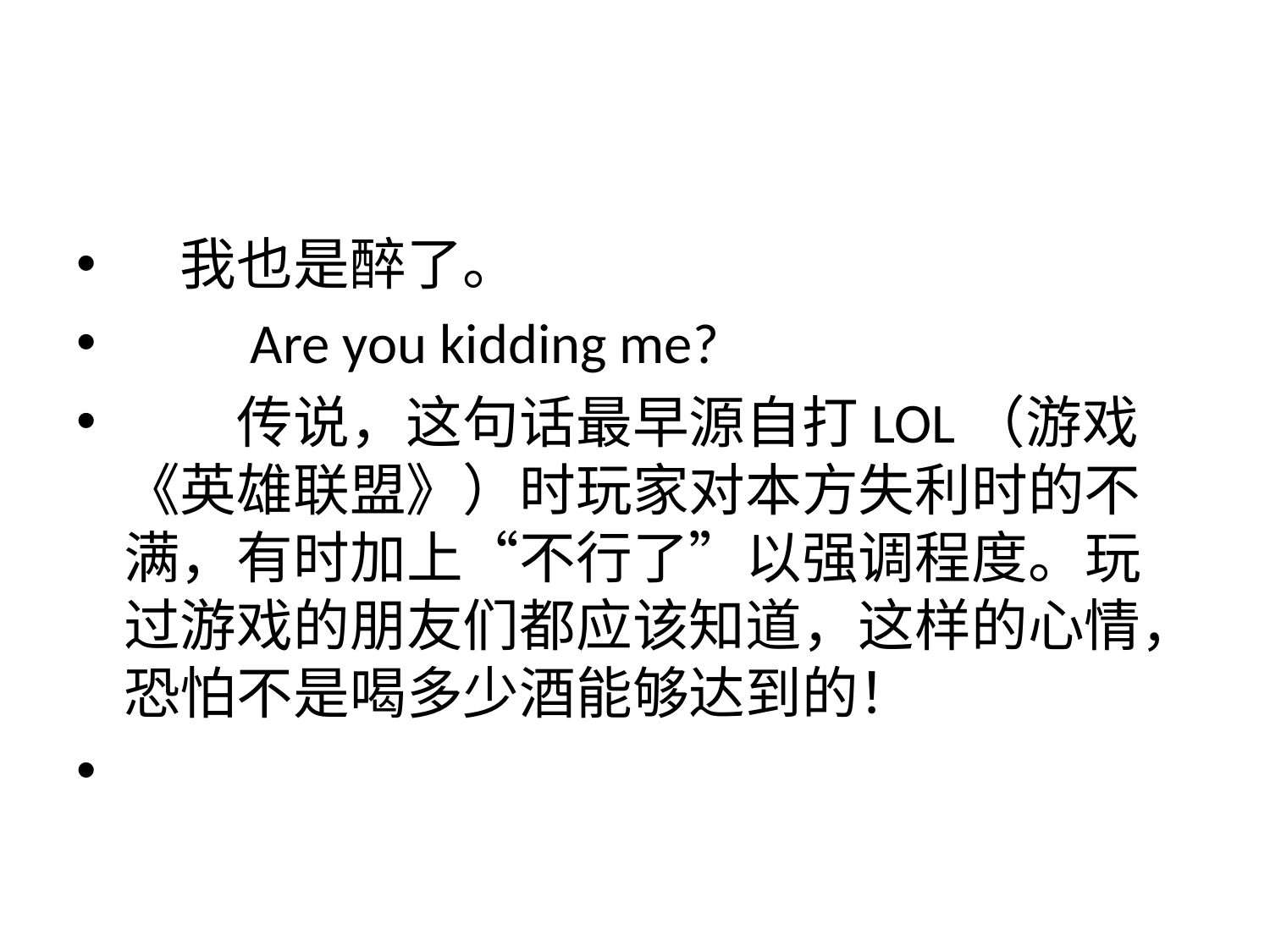

我也是醉了。
　　Are you kidding me?
　　传说，这句话最早源自打LOL（游戏《英雄联盟》）时玩家对本方失利时的不满，有时加上“不行了”以强调程度。玩过游戏的朋友们都应该知道，这样的心情，恐怕不是喝多少酒能够达到的！